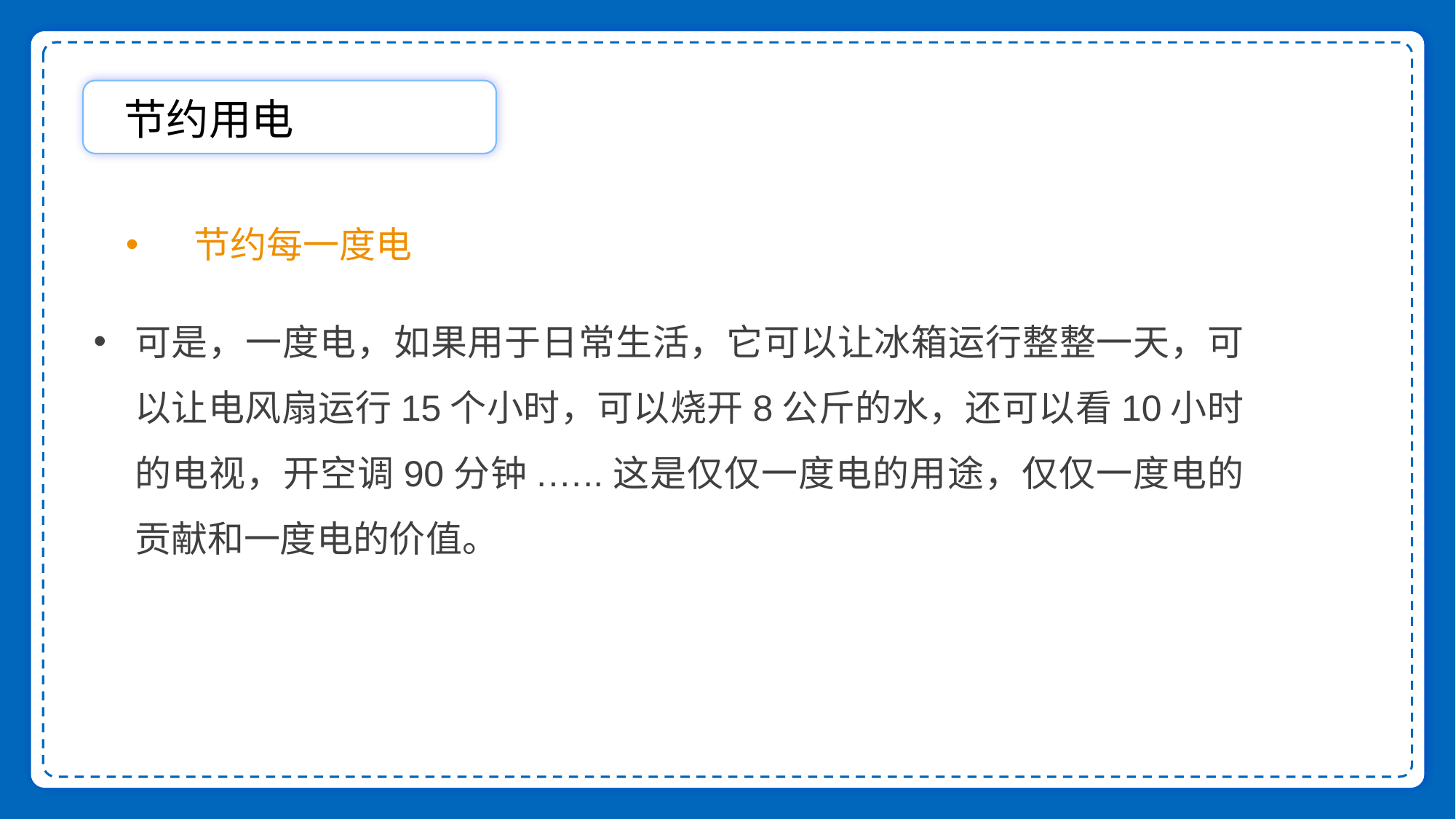

节约用电
节约每一度电
可是，一度电，如果用于日常生活，它可以让冰箱运行整整一天，可以让电风扇运行15个小时，可以烧开8公斤的水，还可以看10小时的电视，开空调90分钟.…..这是仅仅一度电的用途，仅仅一度电的贡献和一度电的价值。